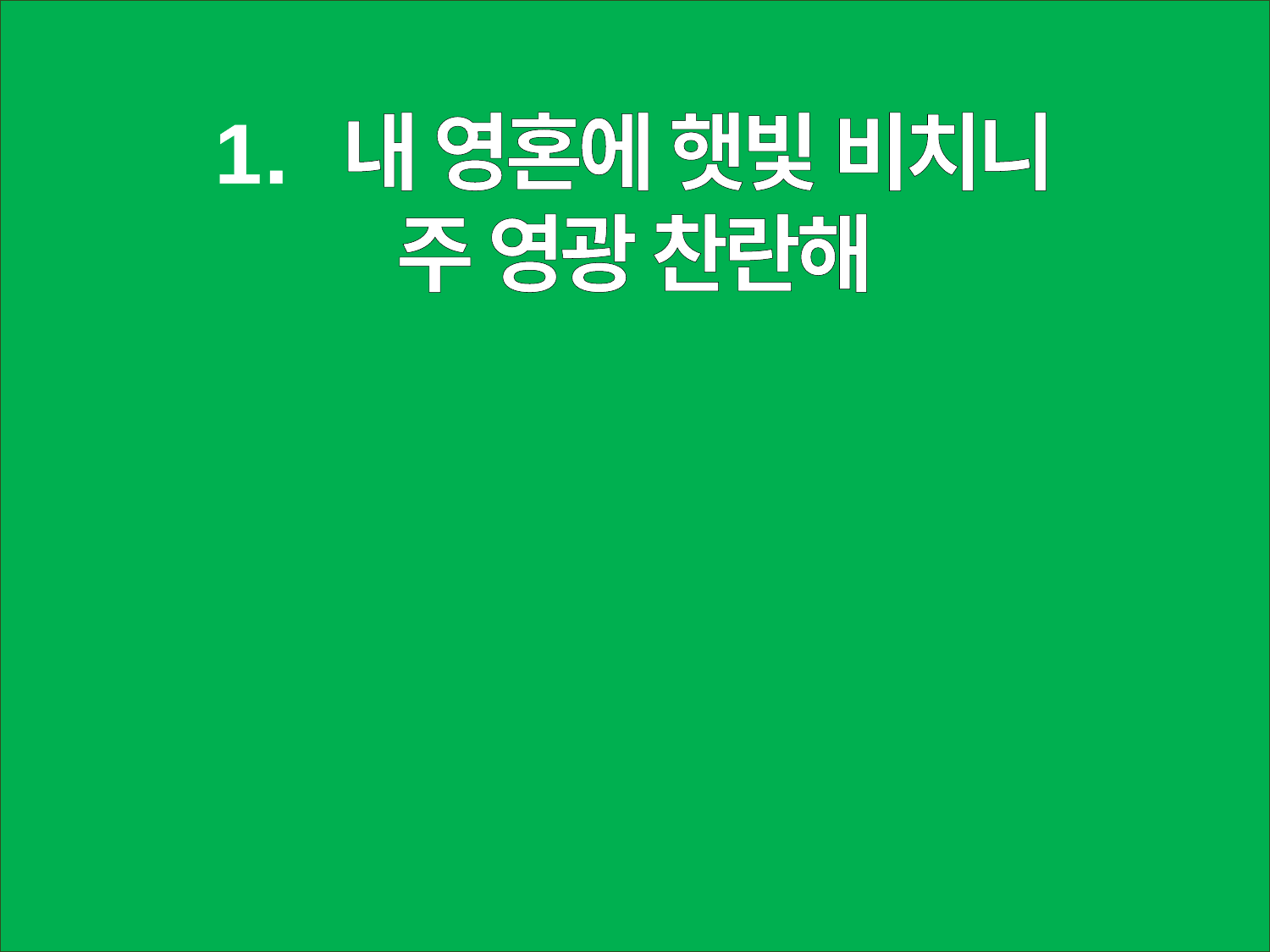

내 영혼에 햇빛 비치니
주 영광 찬란해